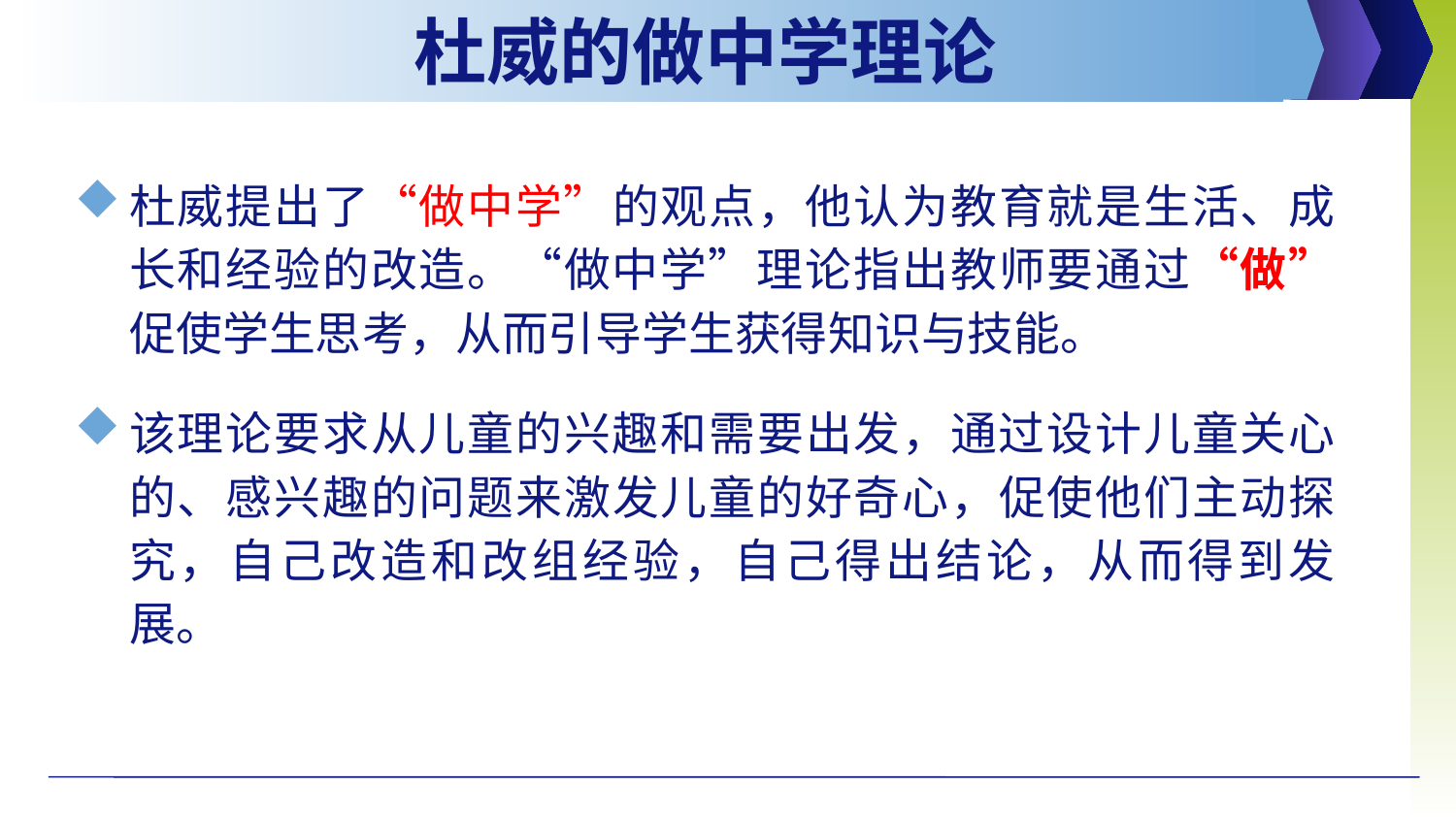

# 杜威的做中学理论
杜威提出了“做中学”的观点，他认为教育就是生活、成长和经验的改造。“做中学”理论指出教师要通过“做”促使学生思考，从而引导学生获得知识与技能。
该理论要求从儿童的兴趣和需要出发，通过设计儿童关心的、感兴趣的问题来激发儿童的好奇心，促使他们主动探究，自己改造和改组经验，自己得出结论，从而得到发展。